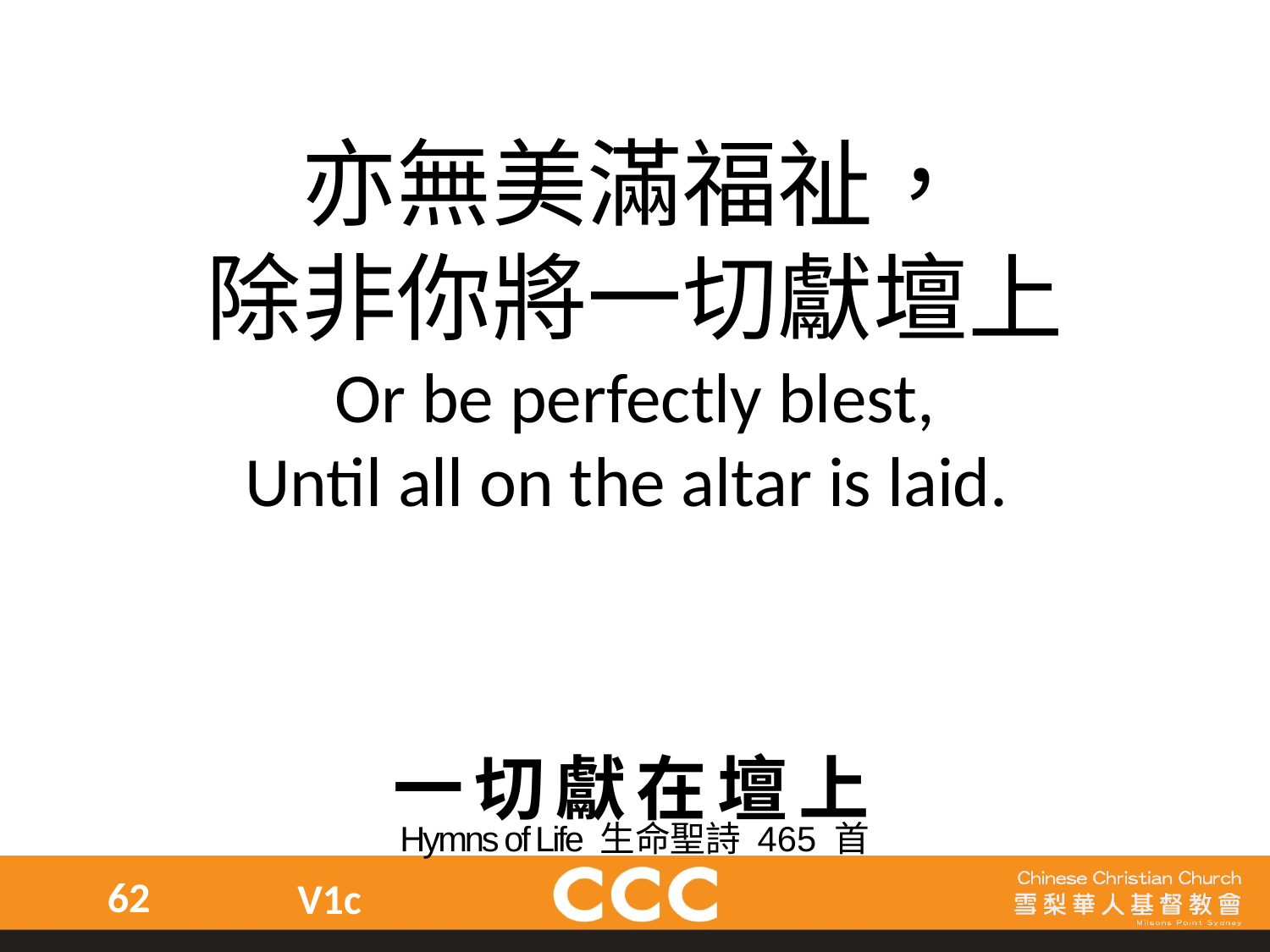

亦無美滿福祉，
除非你將一切獻壇上
Or be perfectly blest,
Until all on the altar is laid.
一切獻在壇上
Hymns of Life 生命聖詩 465 首
62
V1c